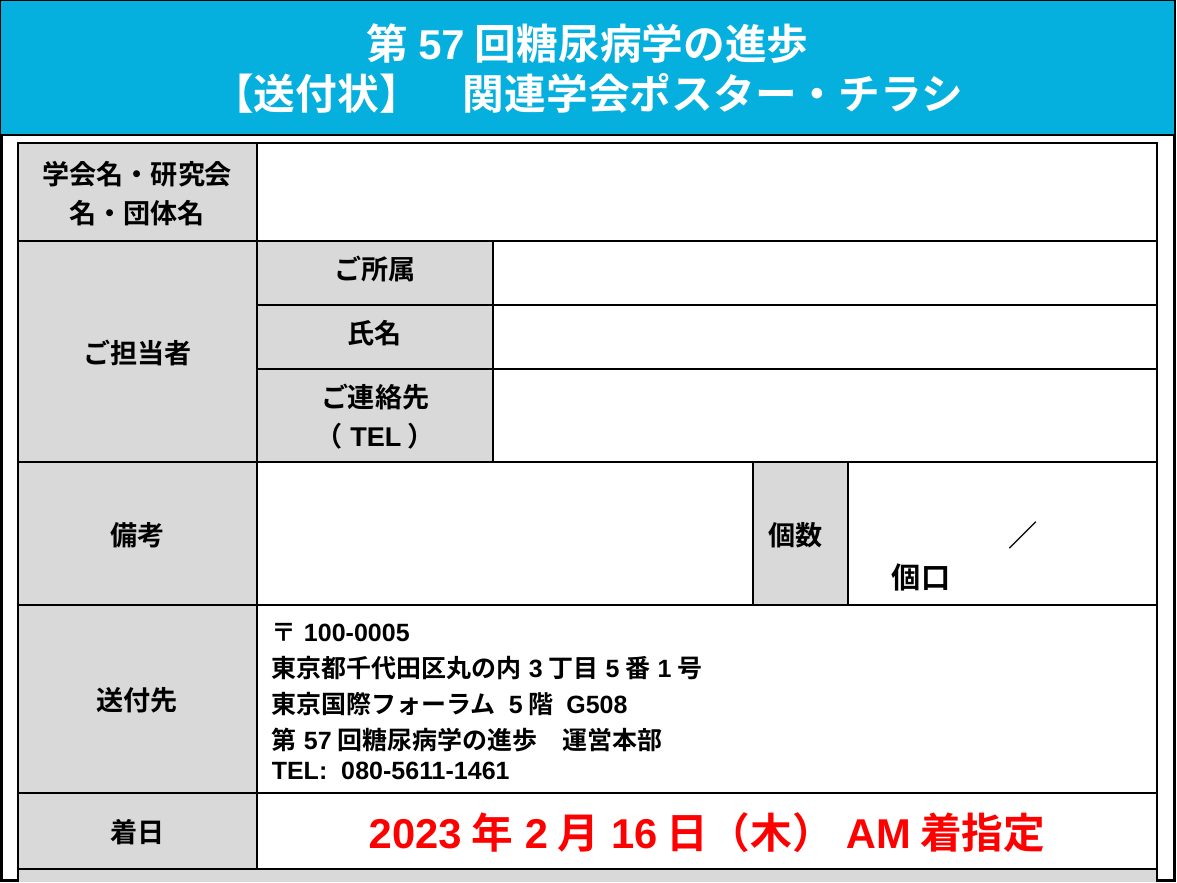

第57回糖尿病学の進歩
【送付状】　関連学会ポスター・チラシ
| 学会名・研究会名・団体名 |  |  |  |  |
| --- | --- | --- | --- | --- |
| ご担当者 | ご所属 |  |  |  |
|  | 氏名 |  |  |  |
|  | ご連絡先（TEL） |  |  |  |
| 備考 |  |  | 個数 | ／　　　　個口 |
| 送付先 | 〒100-0005　 東京都千代田区丸の内3丁目5番1号　 東京国際フォーラム 5階 G508 第57回糖尿病学の進歩　運営本部 TEL: 080-5611-1461 |  |  |  |
| 着日 | 2023年2月16日（木）AM着指定 |  |  |  |
| ※必要事項を全てご記入の上、必ず荷物側面の見えやすい場所に全ての荷物に貼付してください。 ※本送付状はカラーで印刷をお願いします。 |  |  |  |  |